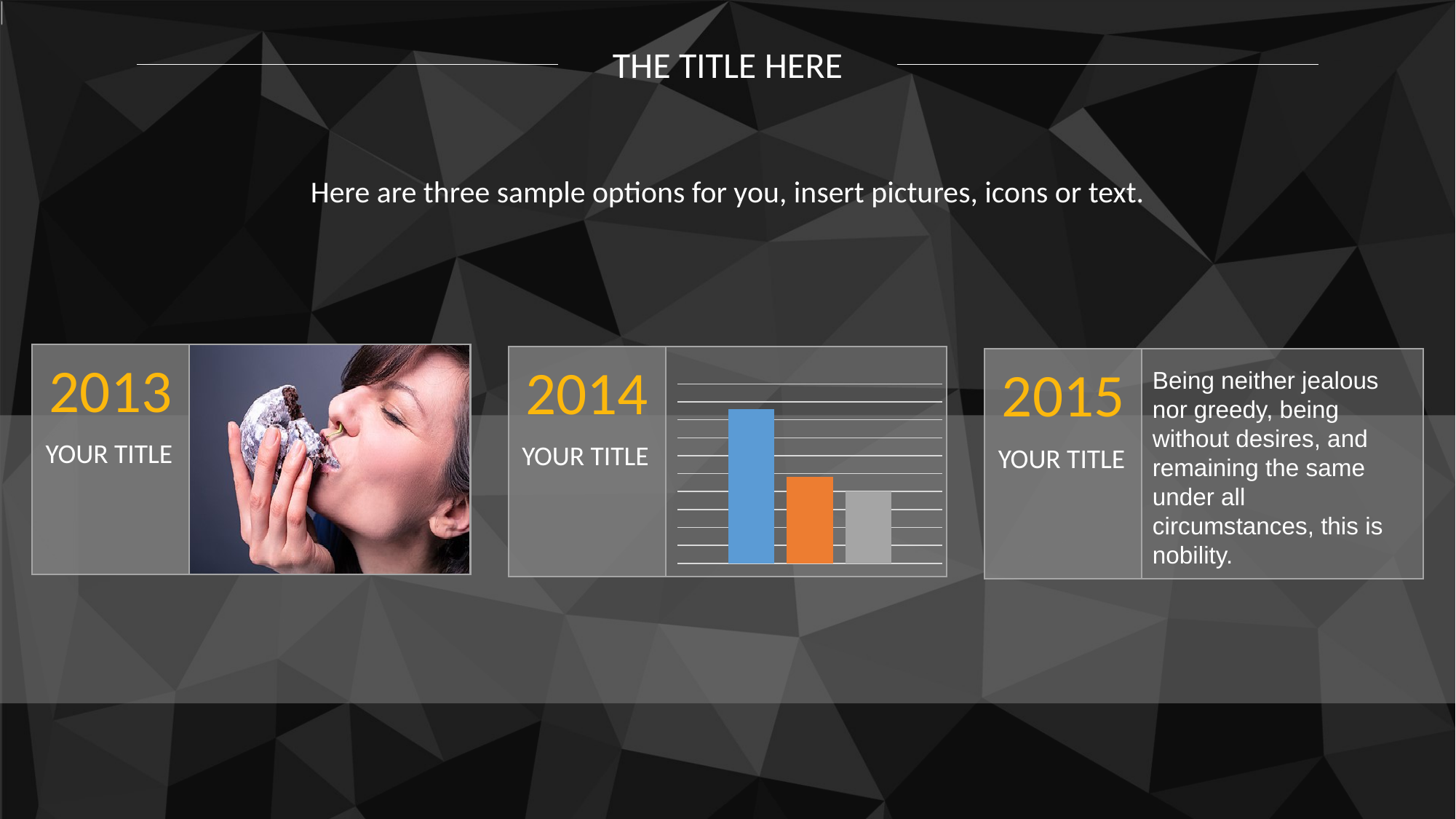

THE TITLE HERE
Here are three sample options for you, insert pictures, icons or text.

2013

2014

2015

### Chart

| Category | 系列 1 | 系列 2 | 系列 3 |
|---|---|---|---|
| 类别 1 | 4.3 | 2.4 | 2.0 |
Being neither jealous nor greedy, being without desires, and remaining the same under all circumstances, this is nobility.
YOUR TITLE
YOUR TITLE
YOUR TITLE